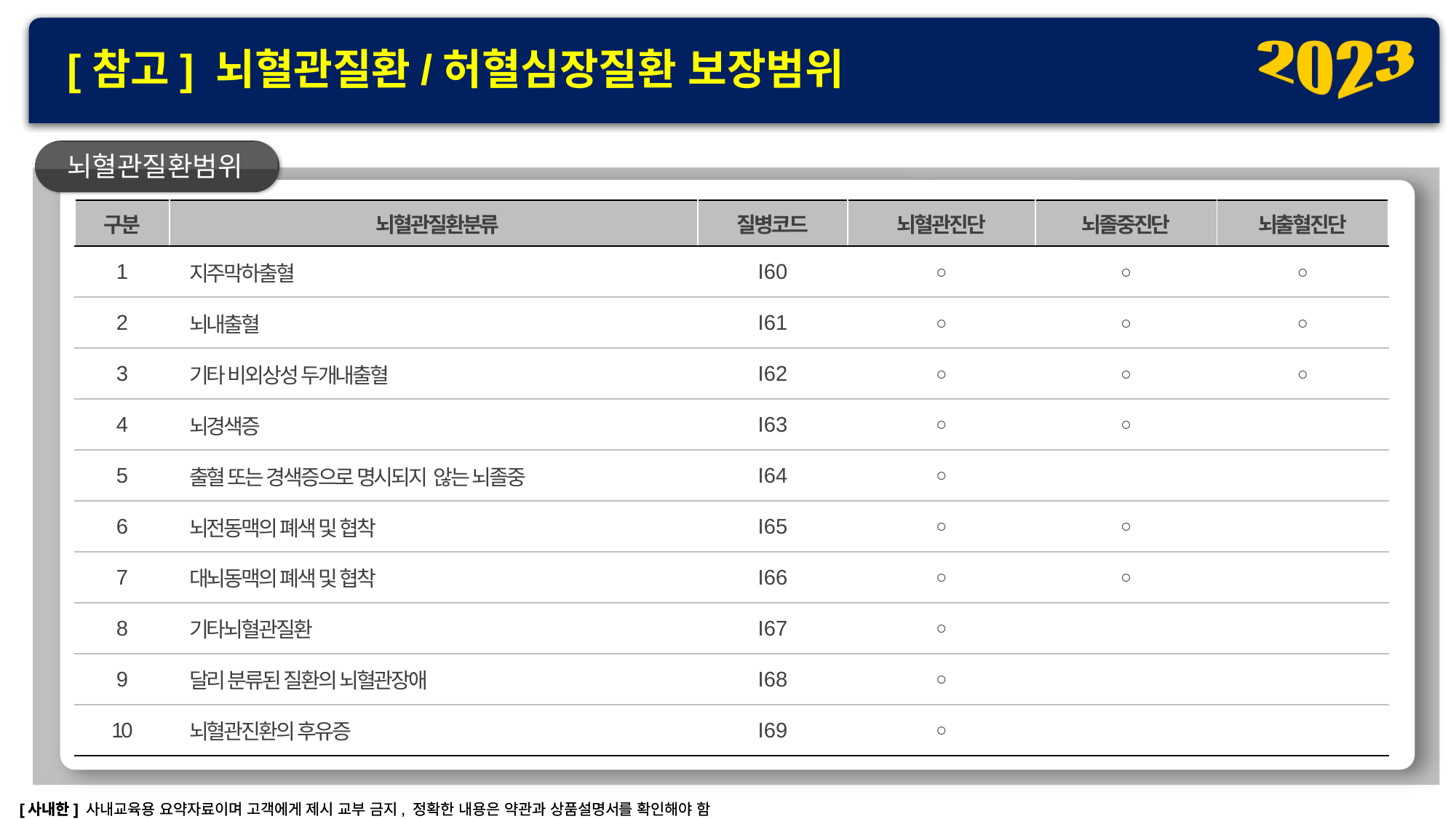

[참고] 뇌혈관질환/허혈심장질환 보장범위

뇌혈관질환범위

| 구분 | 뇌혈관질환분류 | 질병코드 | 뇌혈관진단 | 뇌졸중진단 | 뇌출혈진단 |
| --- | --- | --- | --- | --- | --- |
| 1 | 지주막하출혈 | I60 | ○ | ○ | ○ |
| 2 | 뇌내출혈 | I61 | ○ | ○ | ○ |
| 3 | 기타 비외상성 두개내출혈 | I62 | ○ | ○ | ○ |
| 4 | 뇌경색증 | I63 | ○ | ○ |  |
| 5 | 출혈 또는 경색증으로 명시되지 않는 뇌졸중 | I64 | ○ |  |  |
| 6 | 뇌전동맥의 폐색 및 협착 | I65 | ○ | ○ |  |
| 7 | 대뇌동맥의 폐색 및 협착 | I66 | ○ | ○ |  |
| 8 | 기타뇌혈관질환 | I67 | ○ |  |  |
| 9 | 달리 분류된 질환의 뇌혈관장애 | I68 | ○ |  |  |
| 10 | 뇌혈관진환의 후유증 | I69 | ○ |  |  |